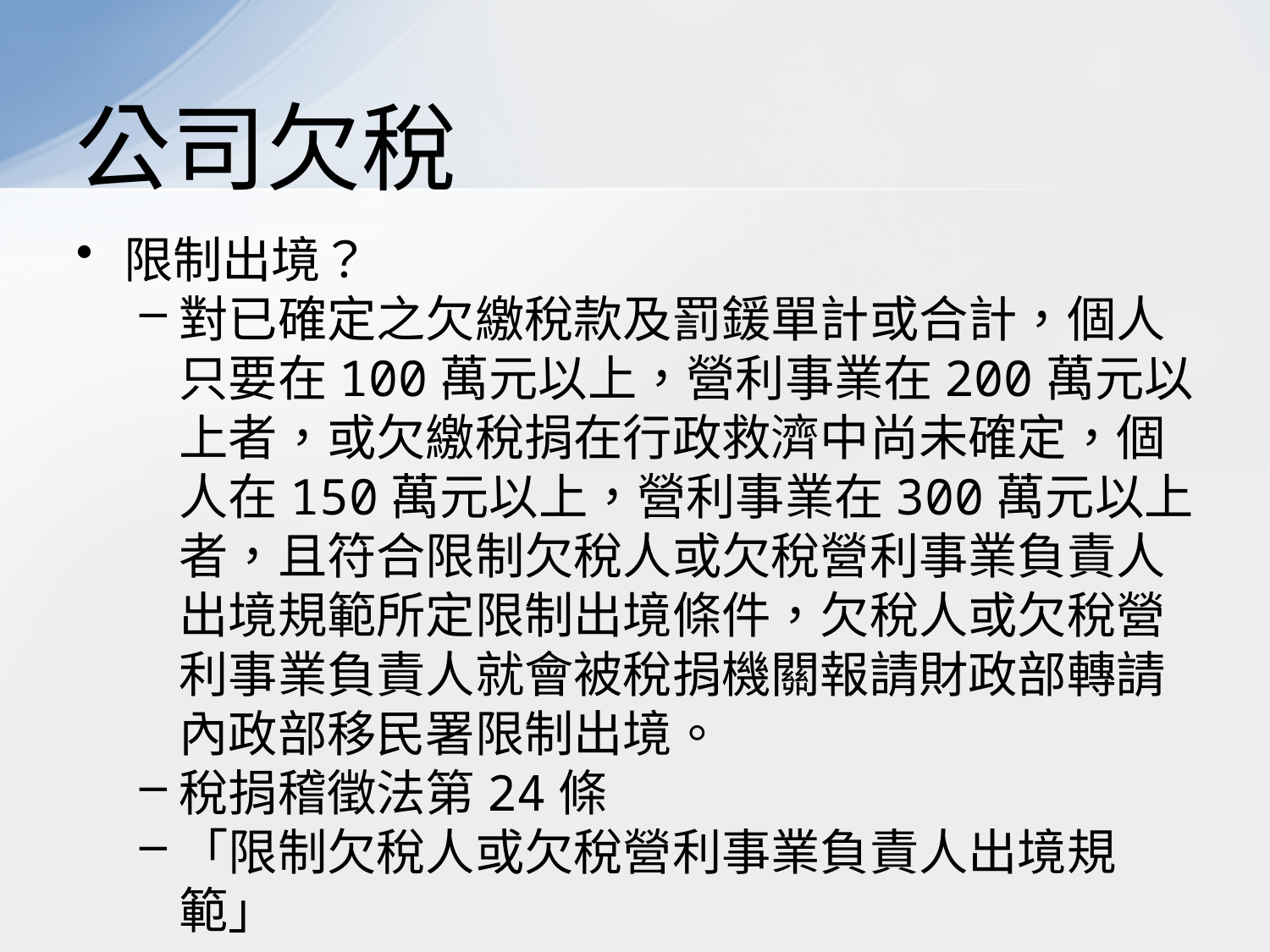

# 公司欠稅
限制出境？
對已確定之欠繳稅款及罰鍰單計或合計，個人只要在100萬元以上，營利事業在200萬元以上者，或欠繳稅捐在行政救濟中尚未確定，個人在150萬元以上，營利事業在300萬元以上者，且符合限制欠稅人或欠稅營利事業負責人出境規範所定限制出境條件，欠稅人或欠稅營利事業負責人就會被稅捐機關報請財政部轉請內政部移民署限制出境。
稅捐稽徵法第24條
「限制欠稅人或欠稅營利事業負責人出境規範」